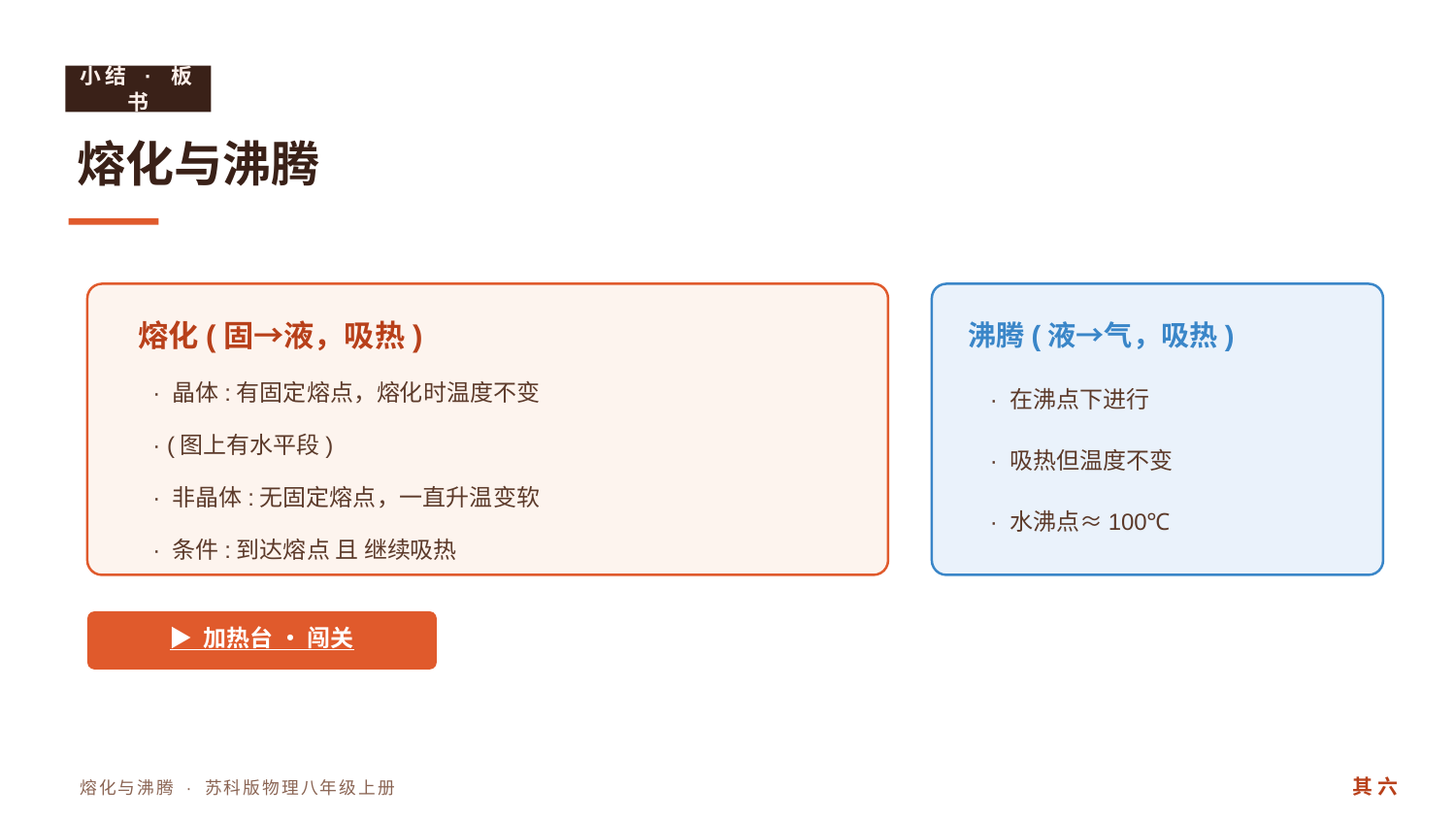

小结 · 板书

熔化与沸腾

熔化(固→液，吸热)
沸腾(液→气，吸热)
· 晶体:有固定熔点，熔化时温度不变
· 在沸点下进行
· (图上有水平段)
· 吸热但温度不变
· 非晶体:无固定熔点，一直升温变软
· 水沸点≈100℃
· 条件:到达熔点 且 继续吸热
▶  加热台 · 闯关

其 六
熔化与沸腾 · 苏科版物理八年级上册